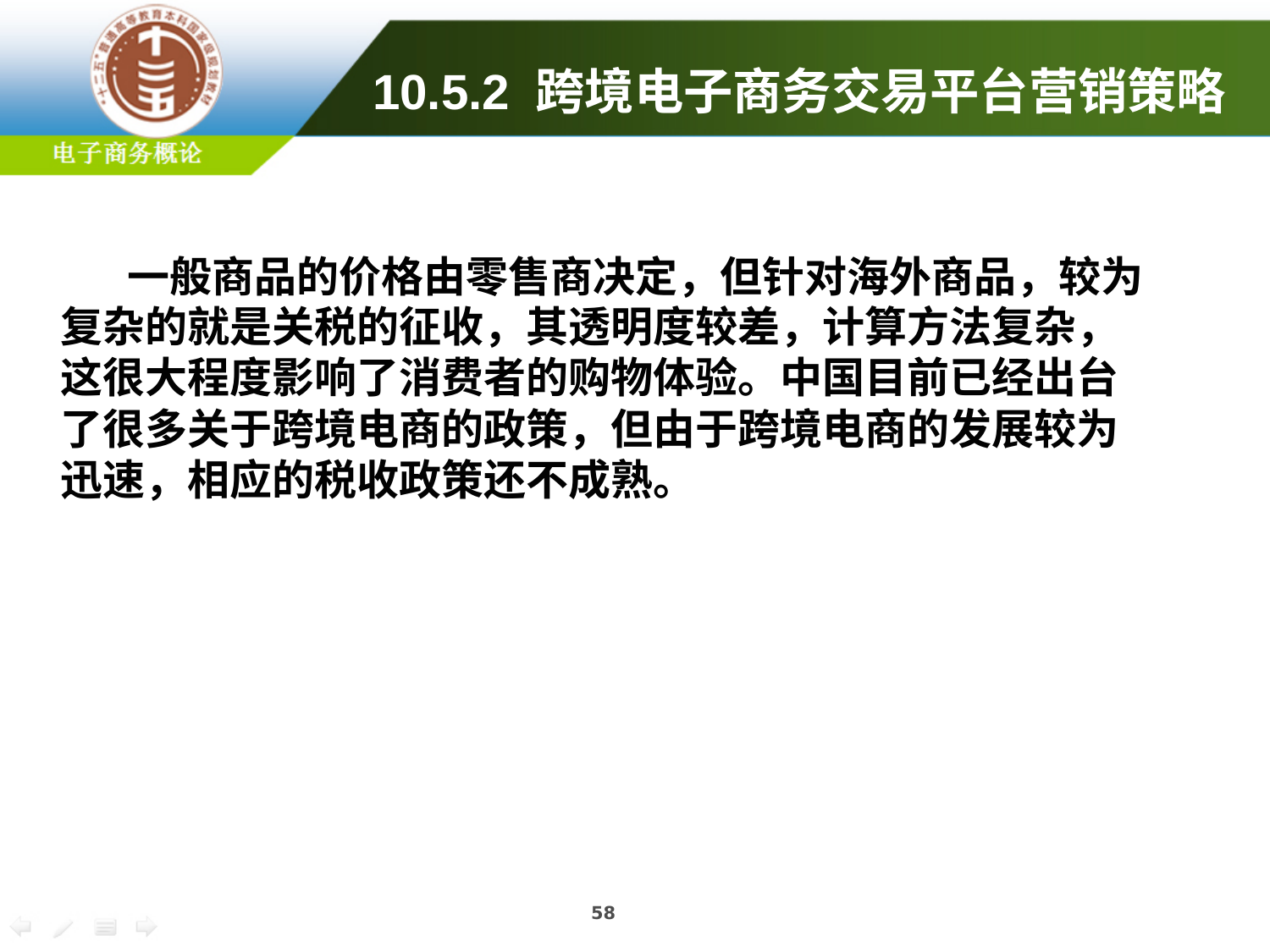

10.5.2 跨境电子商务交易平台营销策略
           一般商品的价格由零售商决定，但针对海外商品，较为复杂的就是关税的征收，其透明度较差，计算方法复杂，这很大程度影响了消费者的购物体验。中国目前已经出台了很多关于跨境电商的政策，但由于跨境电商的发展较为迅速，相应的税收政策还不成熟。

58